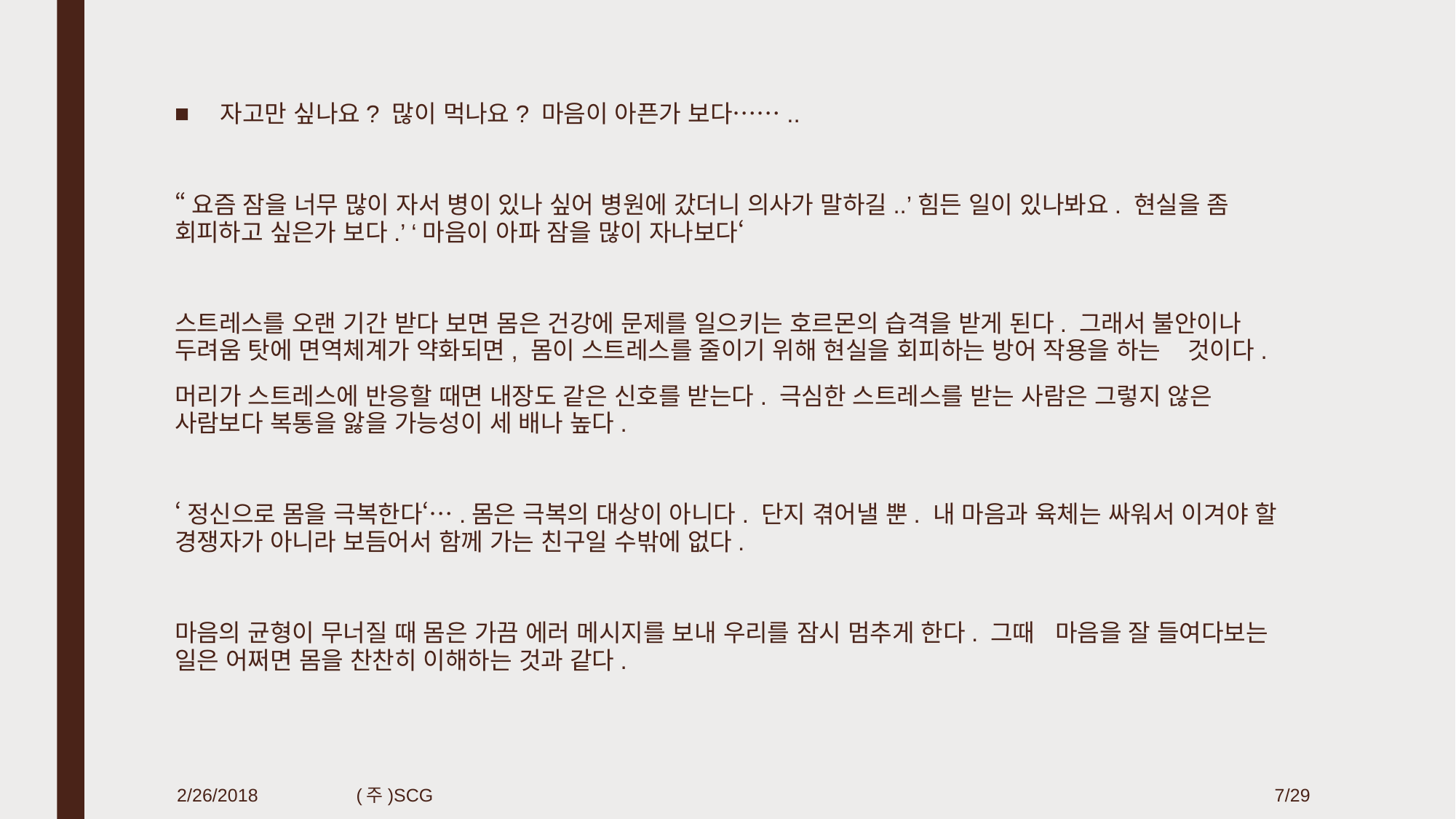

자고만 싶나요? 많이 먹나요? 마음이 아픈가 보다……..

“요즘 잠을 너무 많이 자서 병이 있나 싶어 병원에 갔더니 의사가 말하길..’힘든 일이 있나봐요. 현실을 좀 회피하고 싶은가 보다.’ ‘마음이 아파 잠을 많이 자나보다‘

스트레스를 오랜 기간 받다 보면 몸은 건강에 문제를 일으키는 호르몬의 습격을 받게 된다. 그래서 불안이나 두려움 탓에 면역체계가 약화되면, 몸이 스트레스를 줄이기 위해 현실을 회피하는 방어 작용을 하는    것이다.
머리가 스트레스에 반응할 때면 내장도 같은 신호를 받는다. 극심한 스트레스를 받는 사람은 그렇지 않은 사람보다 복통을 앓을 가능성이 세 배나 높다.

‘정신으로 몸을 극복한다‘….몸은 극복의 대상이 아니다. 단지 겪어낼 뿐. 내 마음과 육체는 싸워서 이겨야 할 경쟁자가 아니라 보듬어서 함께 가는 친구일 수밖에 없다.

마음의 균형이 무너질 때 몸은 가끔 에러 메시지를 보내 우리를 잠시 멈추게 한다. 그때   마음을 잘 들여다보는 일은 어쩌면 몸을 찬찬히 이해하는 것과 같다.
2/26/2018
(주)SCG
7/29